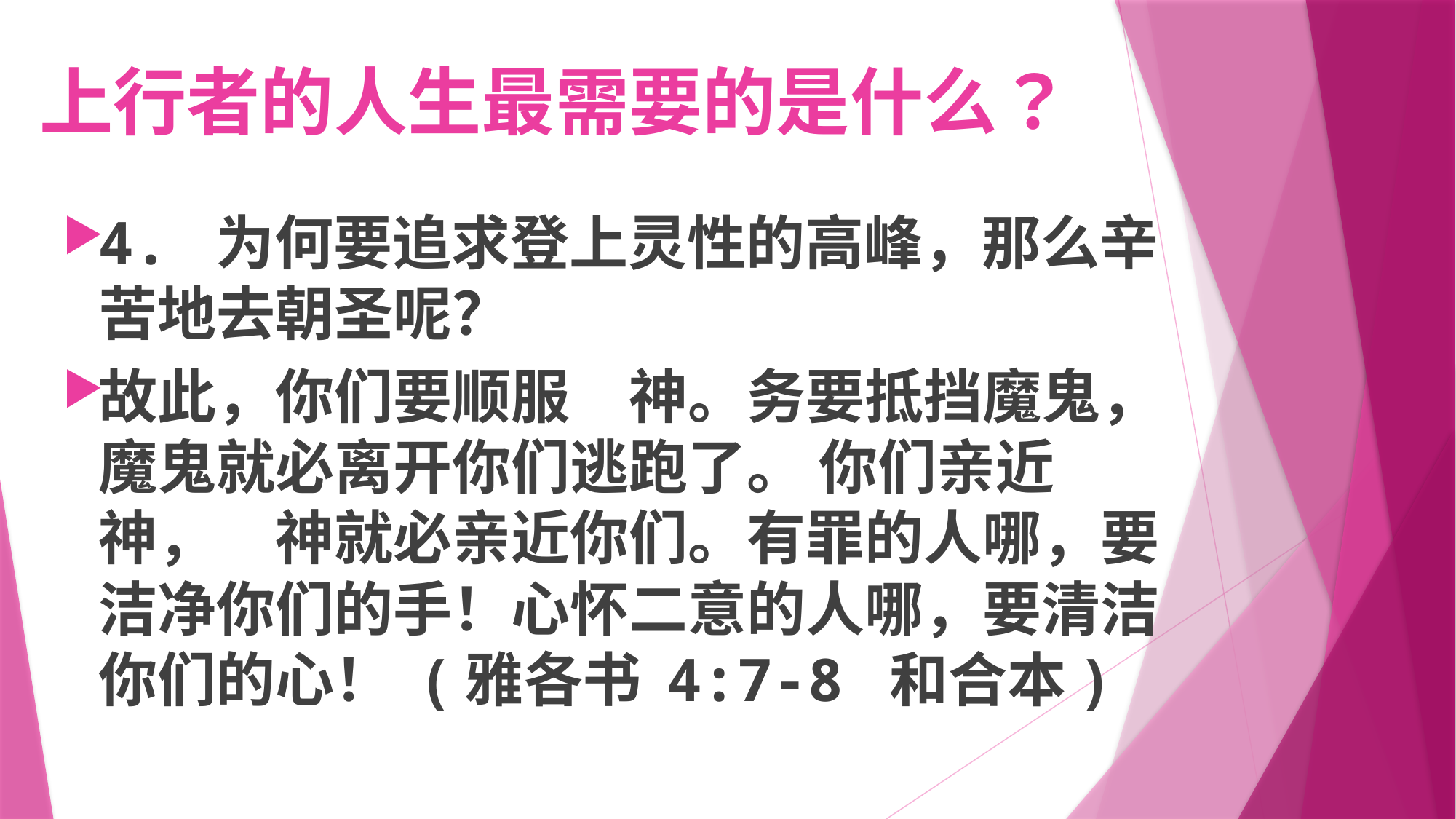

# 上行者的人生最需要的是什么？
4. 为何要追求登上灵性的高峰，那么辛苦地去朝圣呢？
故此，你们要顺服　神。务要抵挡魔鬼，魔鬼就必离开你们逃跑了。 你们亲近　神，　神就必亲近你们。有罪的人哪，要洁净你们的手！心怀二意的人哪，要清洁你们的心！ (雅各书 4:7-8 和合本)